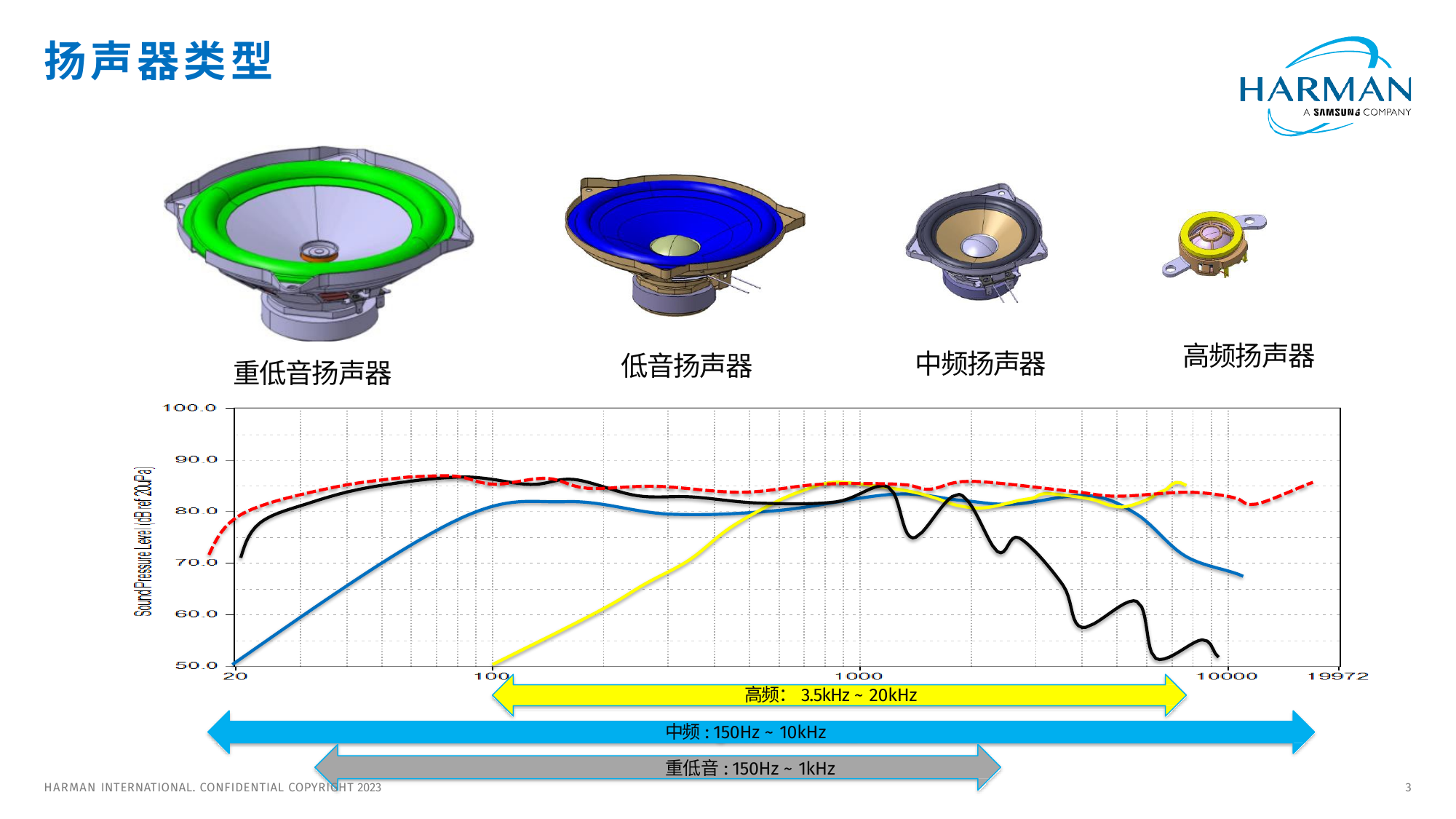

# 扬声器类型

高频扬声器
中频扬声器
低音扬声器
重低音扬声器

高频：3.5kHz ~ 20kHz
中频: 150Hz ~ 10kHz
重低音: 150Hz ~ 1kHz

3
HARMAN INTERNATIONAL. CONFIDENTIAL COPYRIGHT 2023